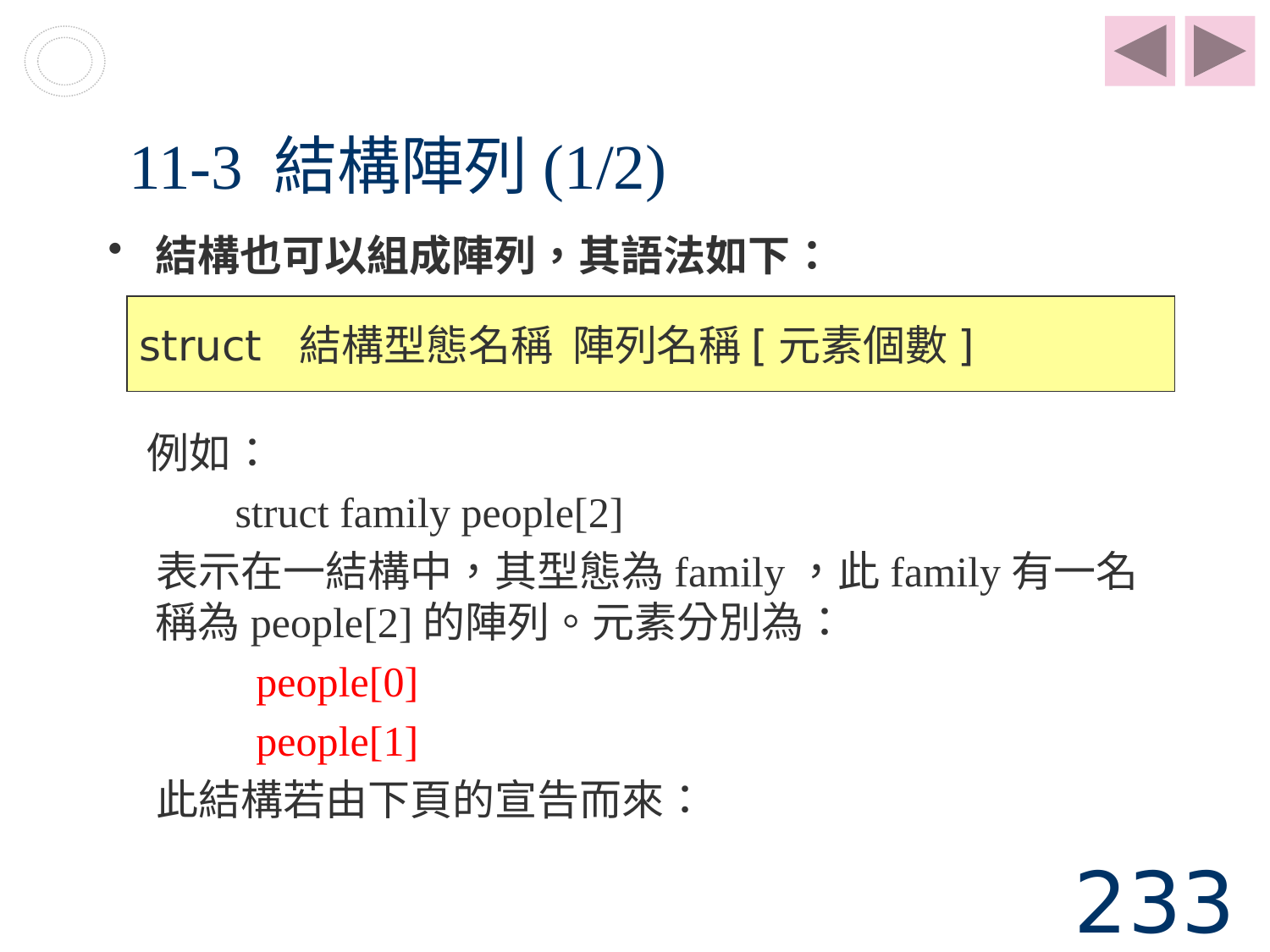

# 11-3 結構陣列(1/2)
結構也可以組成陣列，其語法如下：

   例如：
            struct family people[2]
    表示在一結構中，其型態為family，此family有一名稱為people[2]的陣列。元素分別為：
              people[0]
              people[1]
    此結構若由下頁的宣告而來：
struct  結構型態名稱  陣列名稱[元素個數]
233